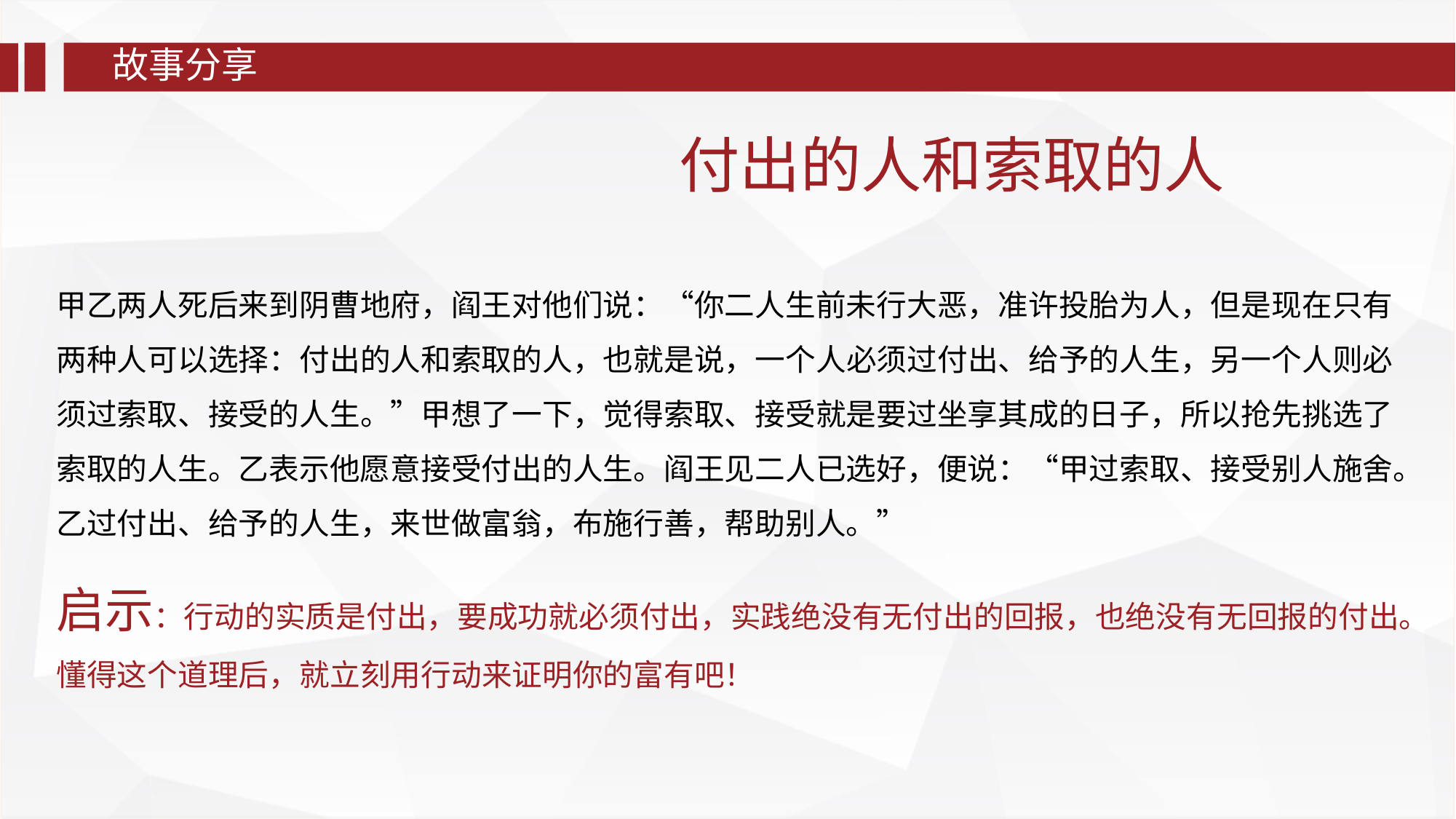

故事分享

付出的人和索取的人

甲乙两人死后来到阴曹地府，阎王对他们说：“你二人生前未行大恶，准许投胎为人，但是现在只有两种人可以选择：付出的人和索取的人，也就是说，一个人必须过付出、给予的人生，另一个人则必须过索取、接受的人生。”甲想了一下，觉得索取、接受就是要过坐享其成的日子，所以抢先挑选了索取的人生。乙表示他愿意接受付出的人生。阎王见二人已选好，便说：“甲过索取、接受别人施舍。乙过付出、给予的人生，来世做富翁，布施行善，帮助别人。”
启示：行动的实质是付出，要成功就必须付出，实践绝没有无付出的回报，也绝没有无回报的付出。懂得这个道理后，就立刻用行动来证明你的富有吧！